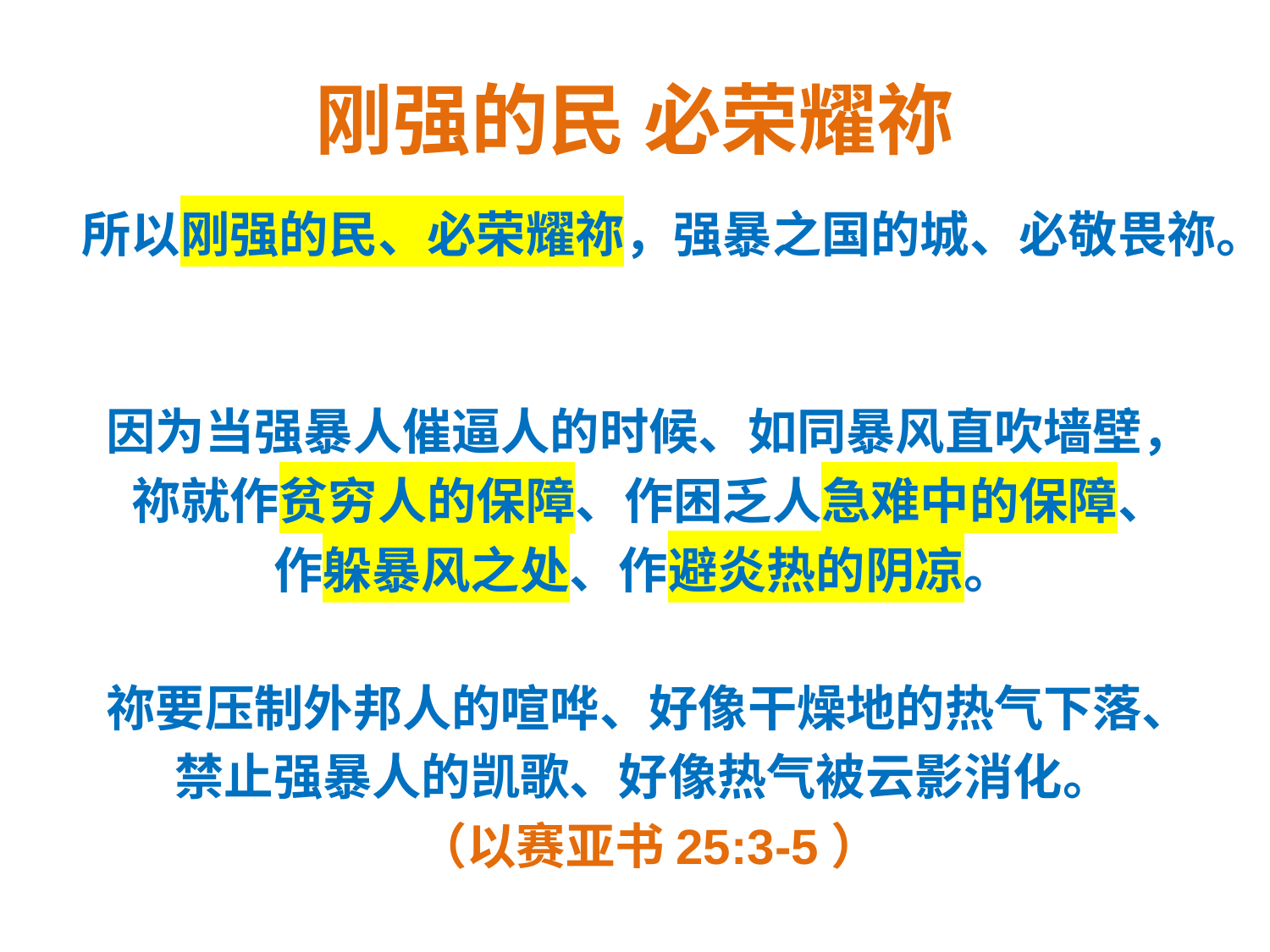

# 刚强的民 必荣耀祢
所以刚强的民、必荣耀祢，强暴之国的城、必敬畏祢。

因为当强暴人催逼人的时候、如同暴风直吹墙壁，
祢就作贫穷人的保障、作困乏人急难中的保障、
作躲暴风之处、作避炎热的阴凉。

祢要压制外邦人的喧哗、好像干燥地的热气下落、
禁止强暴人的凯歌、好像热气被云影消化。
（以赛亚书25:3-5）